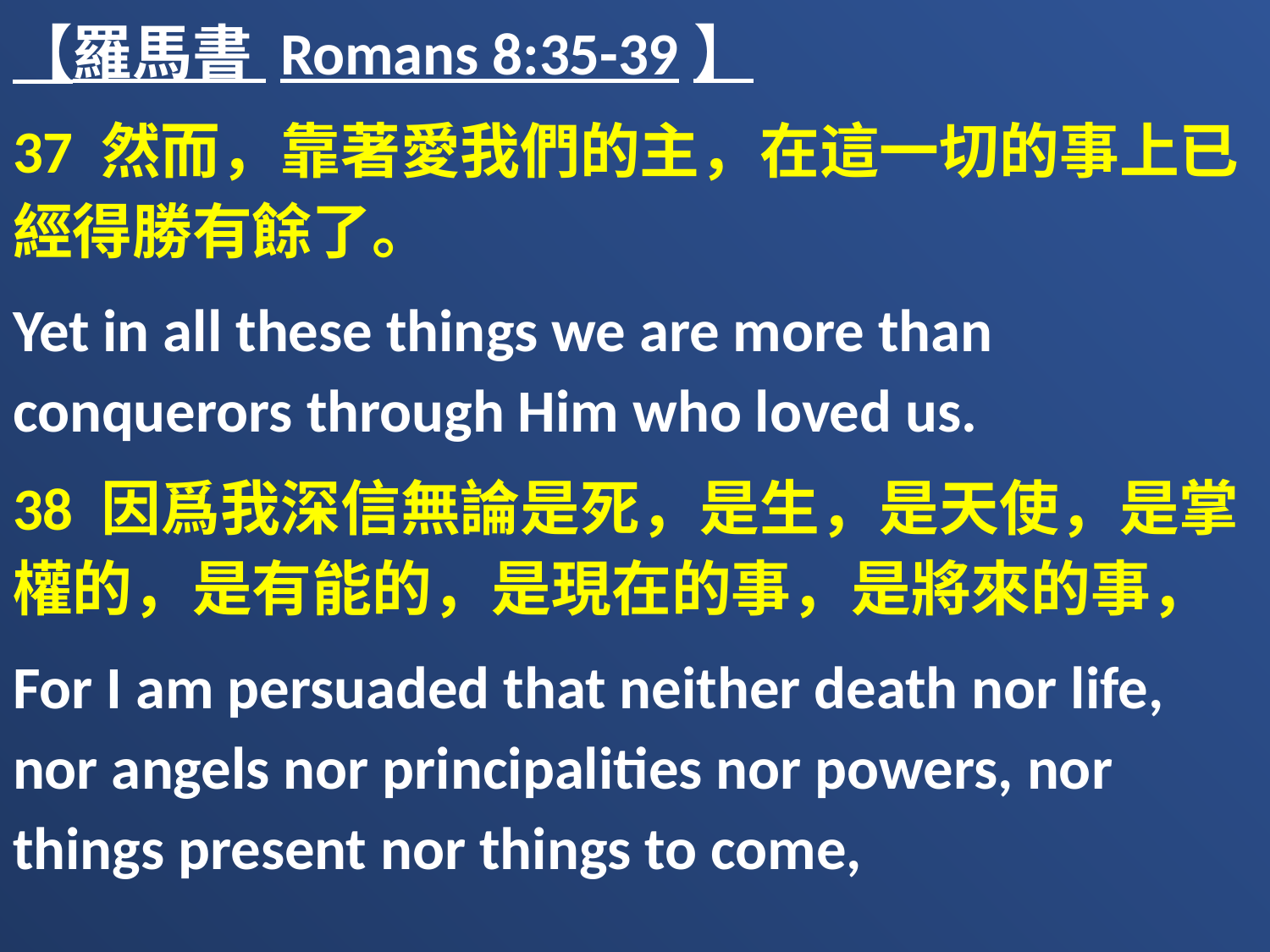

【羅馬書 Romans 8:35-39】
37 然而，靠著愛我們的主，在這一切的事上已經得勝有餘了。
Yet in all these things we are more than conquerors through Him who loved us.
38 因爲我深信無論是死，是生，是天使，是掌權的，是有能的，是現在的事，是將來的事，
For I am persuaded that neither death nor life, nor angels nor principalities nor powers, nor things present nor things to come,